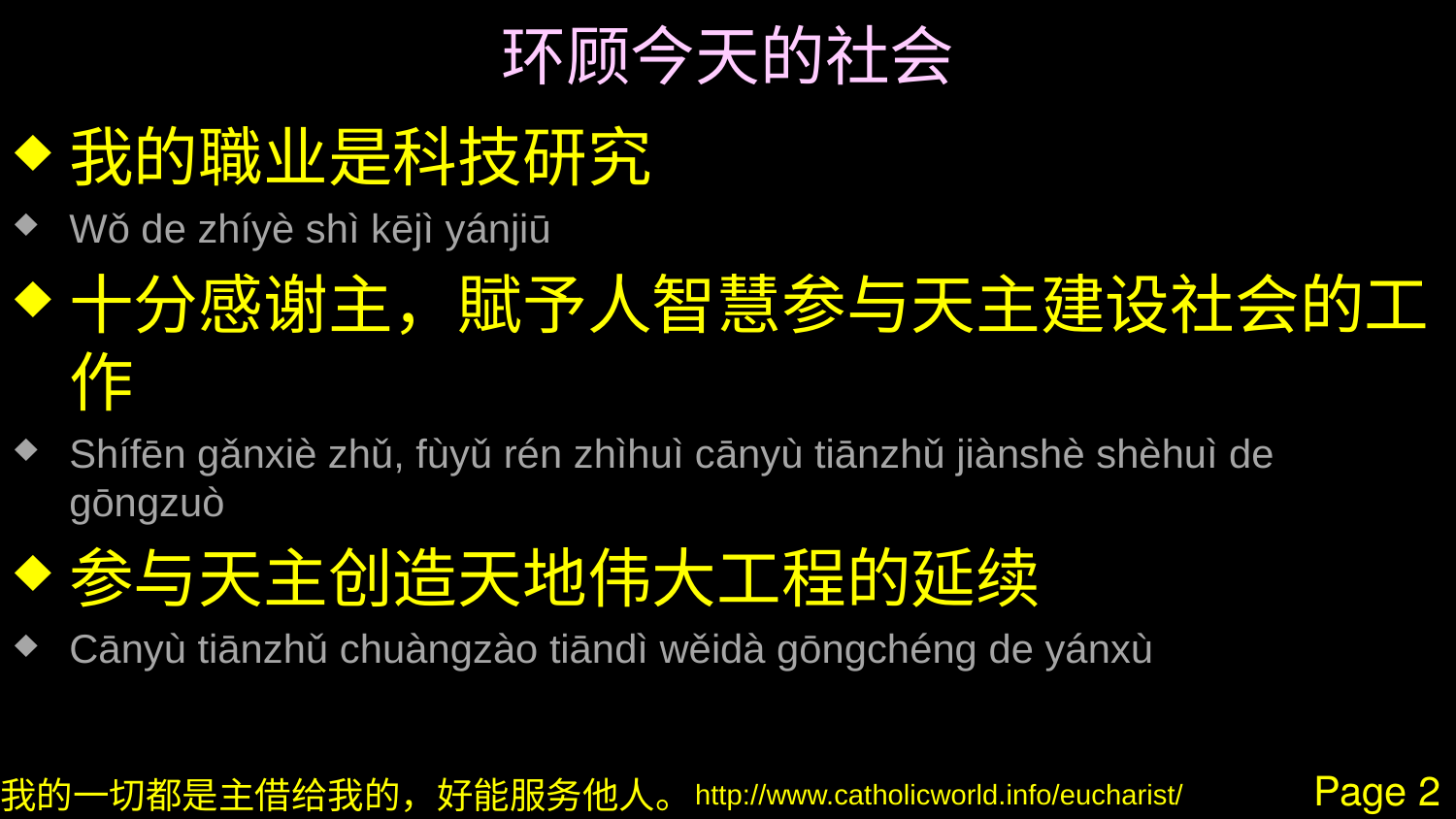

# 环顾今天的社会
我的職业是科技研究
Wǒ de zhíyè shì kējì yánjiū
十分感谢主，賦予人智慧参与天主建设社会的工作
Shífēn gǎnxiè zhǔ, fùyǔ rén zhìhuì cānyù tiānzhǔ jiànshè shèhuì de gōngzuò
参与天主创造天地伟大工程的延续
Cānyù tiānzhǔ chuàngzào tiāndì wěidà gōngchéng de yánxù